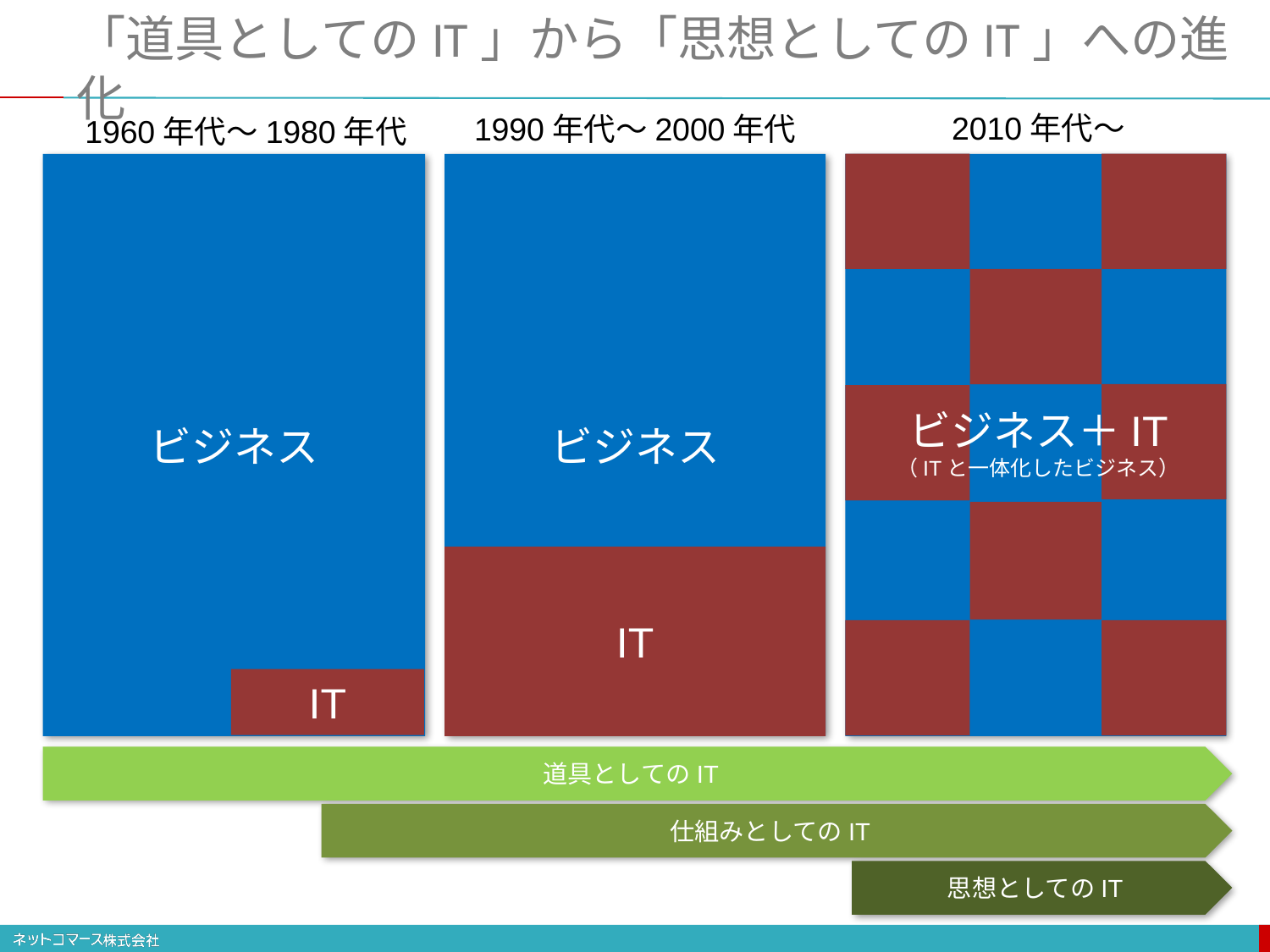

# 「道具としてのIT」から「思想としてのIT」への進化
2010年代〜
1990年代〜2000年代
1960年代〜1980年代

ビジネス
ビジネス

ビジネス＋IT
（ITと一体化したビジネス）

IT

IT
道具としてのIT
仕組みとしてのIT
思想としてのIT